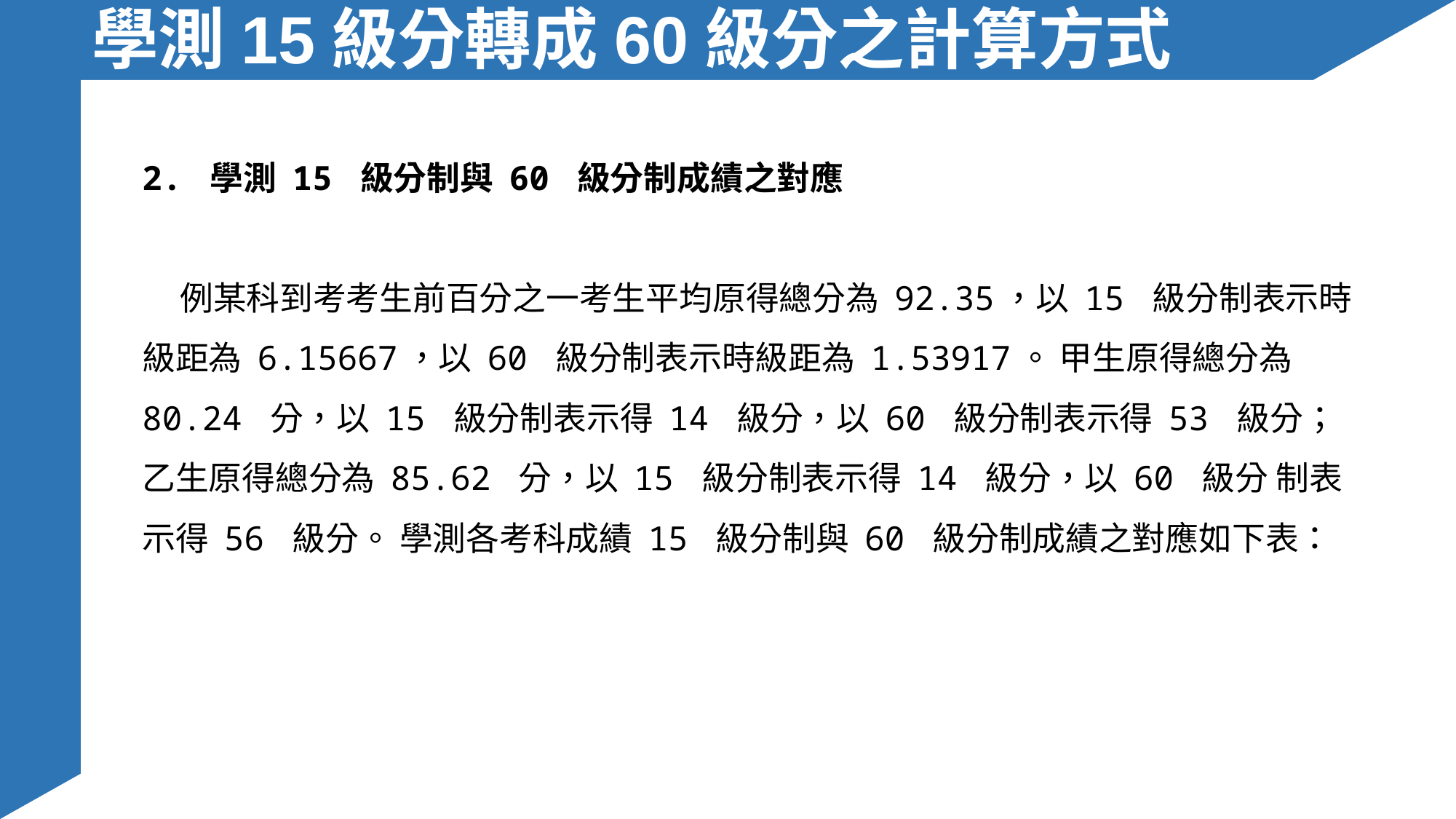

學測15級分轉成60級分之計算方式
2. 學測 15 級分制與 60 級分制成績之對應

    例某科到考考生前百分之一考生平均原得總分為 92.35，以 15 級分制表示時 級距為 6.15667，以 60 級分制表示時級距為 1.53917。 甲生原得總分為 80.24 分，以 15 級分制表示得 14 級分，以 60 級分制表示得 53 級分；乙生原得總分為 85.62 分，以 15 級分制表示得 14 級分，以 60 級分 制表示得 56 級分。 學測各考科成績 15 級分制與 60 級分制成績之對應如下表：